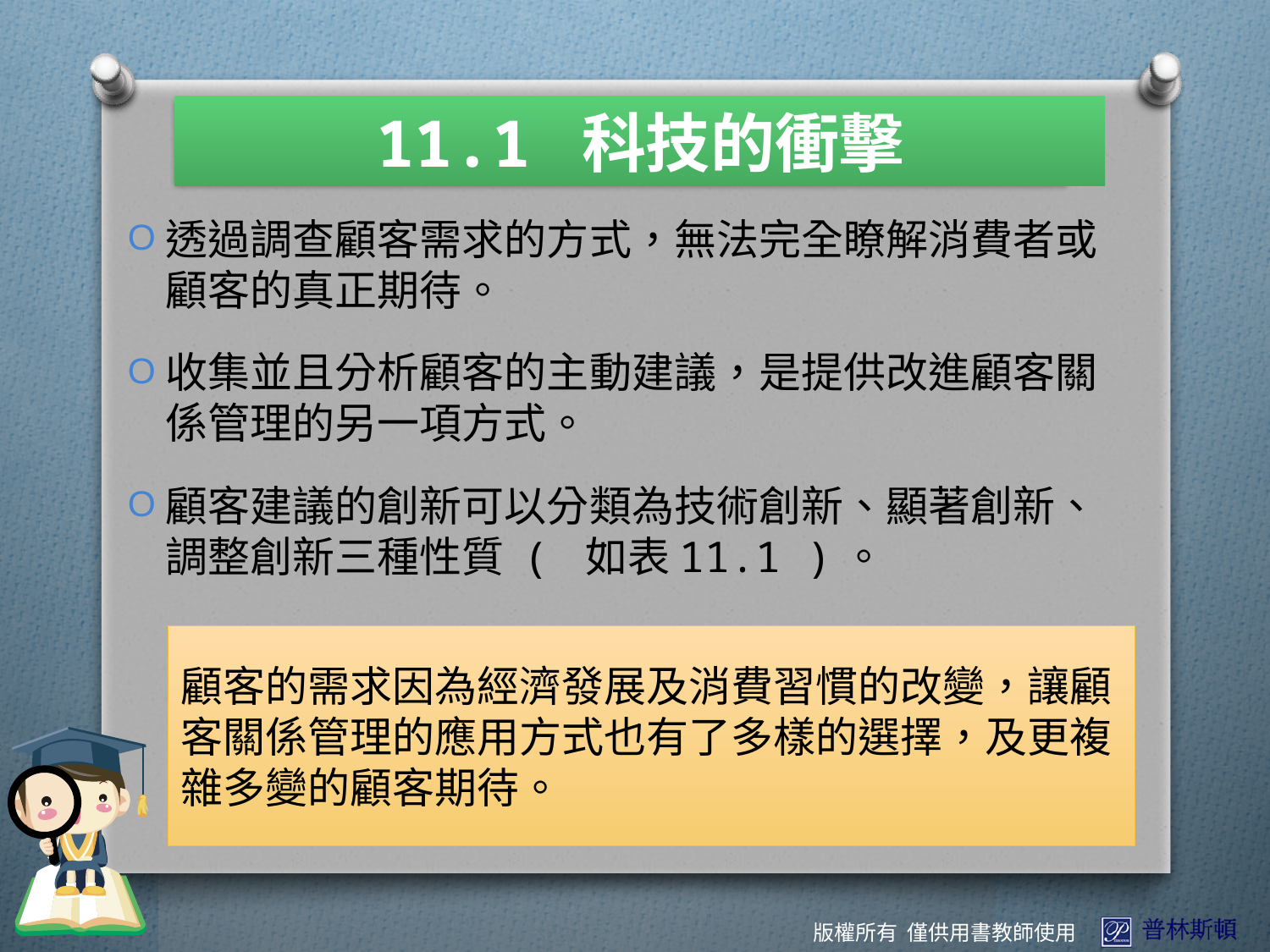

11.1 科技的衝擊
透過調查顧客需求的方式，無法完全瞭解消費者或顧客的真正期待。
收集並且分析顧客的主動建議，是提供改進顧客關係管理的另一項方式。
顧客建議的創新可以分類為技術創新、顯著創新、調整創新三種性質 ( 如表11.1 )。
顧客的需求因為經濟發展及消費習慣的改變，讓顧客關係管理的應用方式也有了多樣的選擇，及更複雜多變的顧客期待。